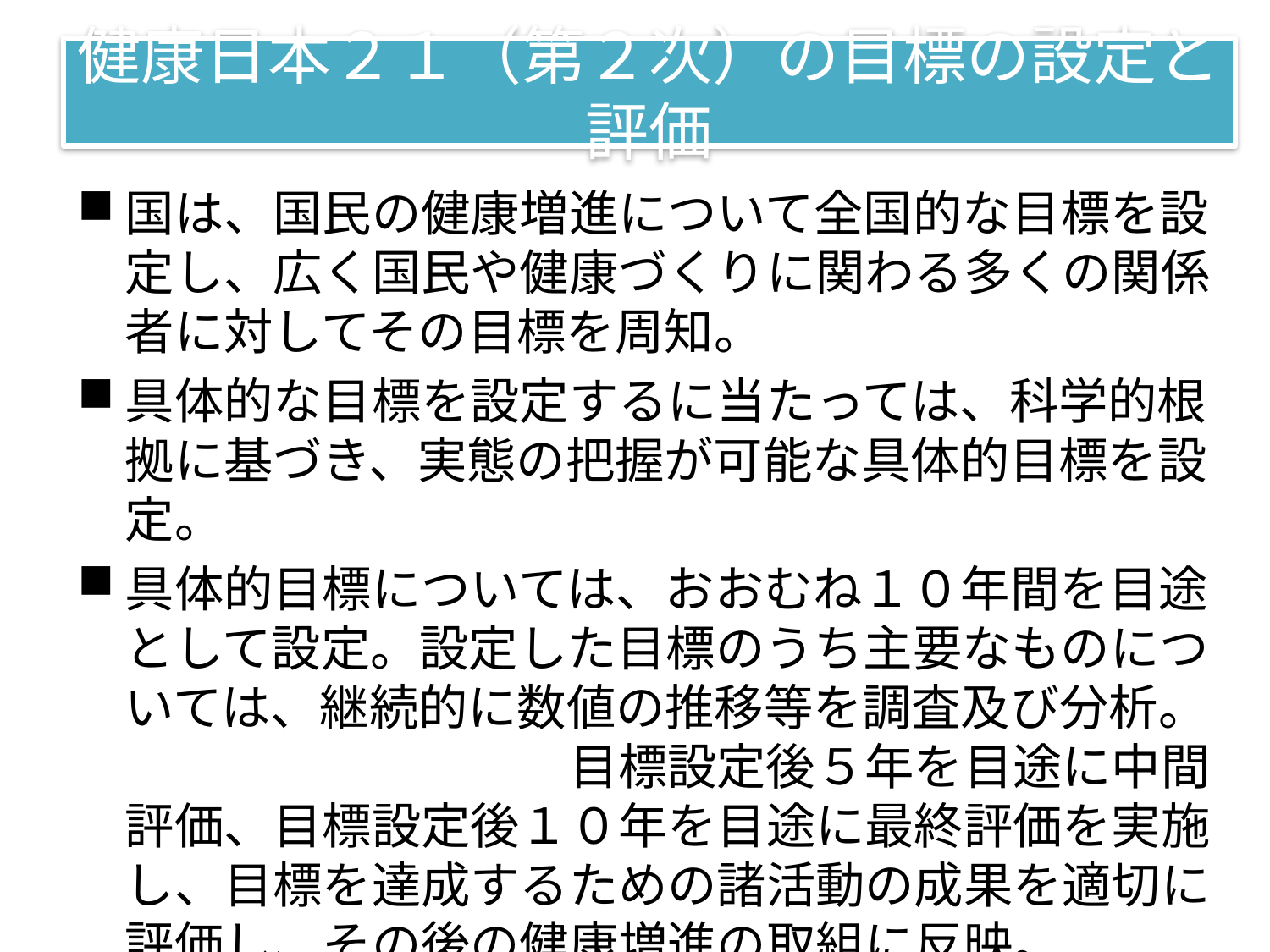

# 健康日本２１（第２次）の目標の設定と評価
国は、国民の健康増進について全国的な目標を設定し、広く国民や健康づくりに関わる多くの関係者に対してその目標を周知。
具体的な目標を設定するに当たっては、科学的根拠に基づき、実態の把握が可能な具体的目標を設定。
具体的目標については、おおむね１０年間を目途として設定。設定した目標のうち主要なものについては、継続的に数値の推移等を調査及び分析。　　　　　　　　　目標設定後５年を目途に中間評価、目標設定後１０年を目途に最終評価を実施し、目標を達成するための諸活動の成果を適切に評価し、その後の健康増進の取組に反映。